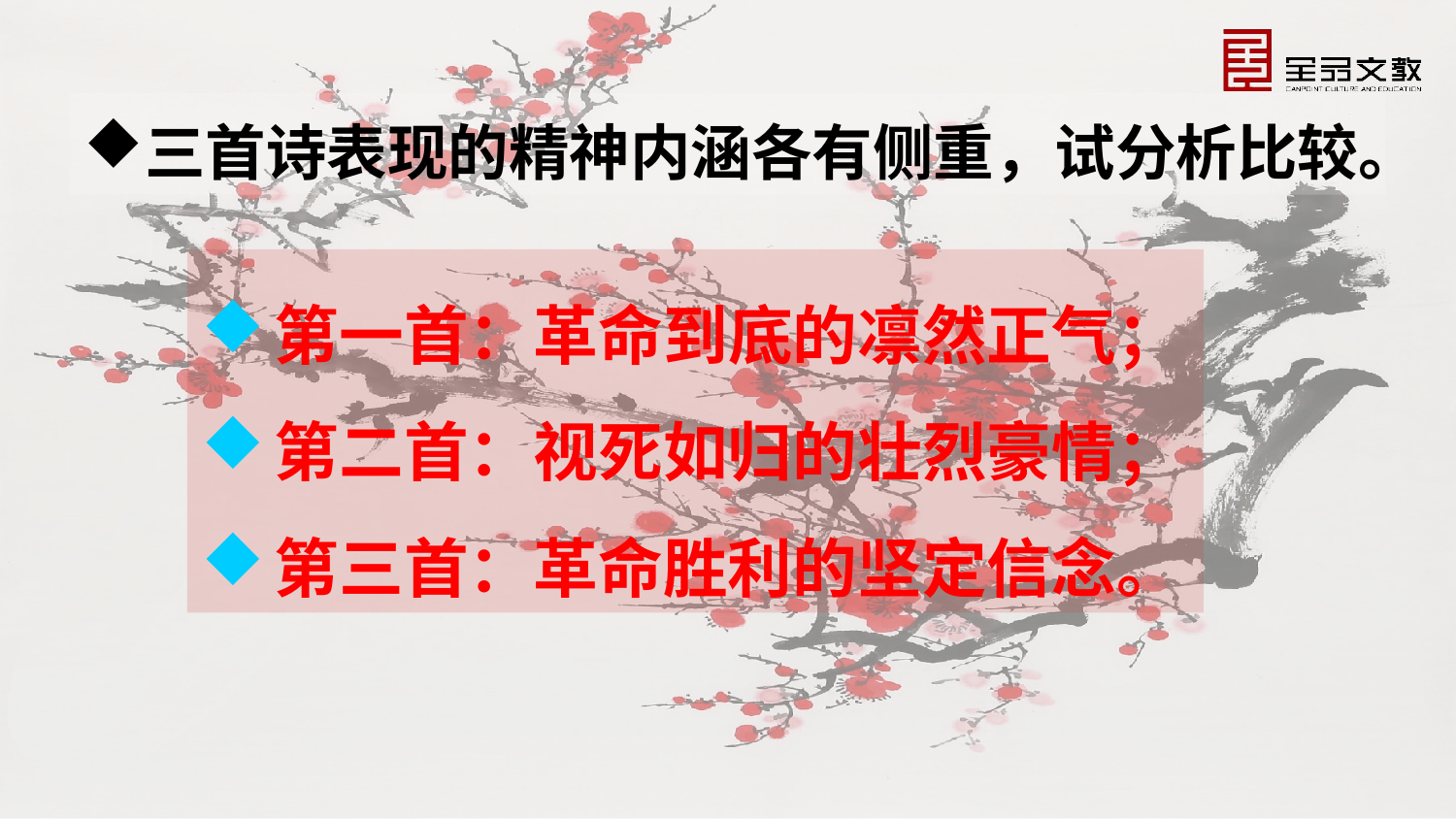

三首诗表现的精神内涵各有侧重，试分析比较。
第一首：革命到底的凛然正气；
第二首：视死如归的壮烈豪情；
第三首：革命胜利的坚定信念。